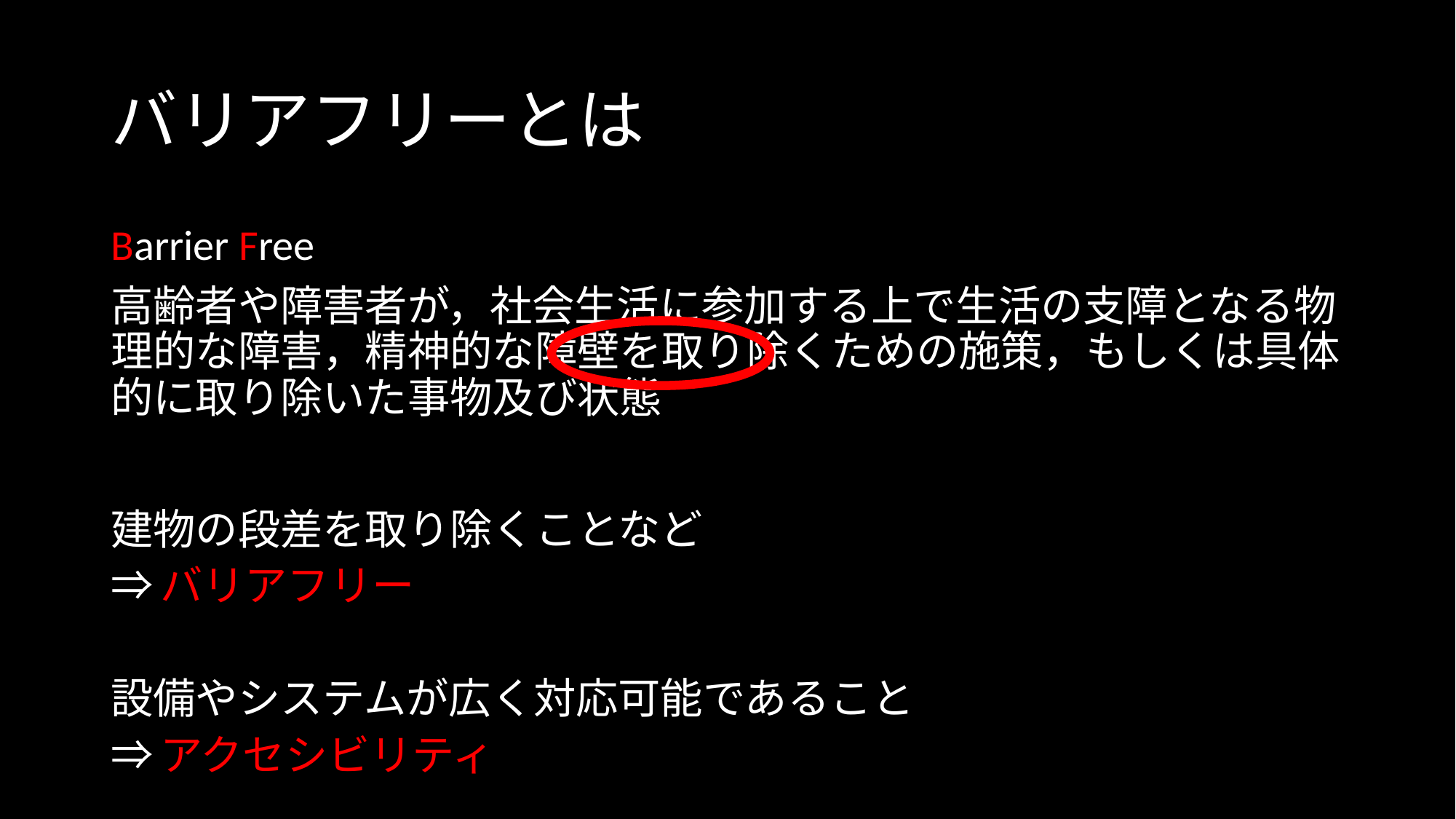

# バリアフリーとは
Barrier Free
高齢者や障害者が，社会生活に参加する上で生活の支障となる物理的な障害，精神的な障壁を取り除くための施策，もしくは具体的に取り除いた事物及び状態

建物の段差を取り除くことなど
⇒バリアフリー

設備やシステムが広く対応可能であること
⇒アクセシビリティ